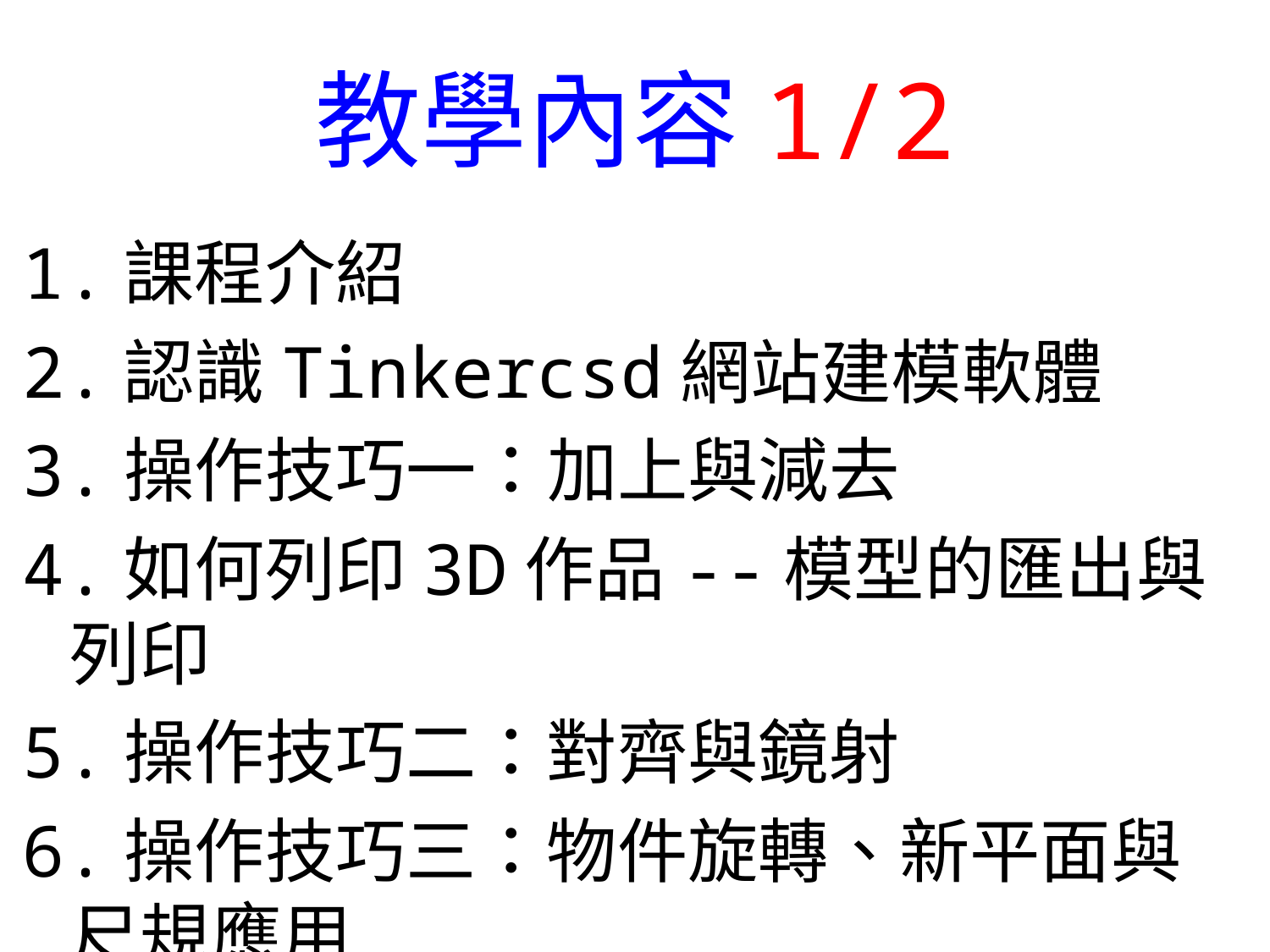

# 教學內容1/2
1.課程介紹
2.認識Tinkercsd網站建模軟體
3.操作技巧一：加上與減去
4.如何列印3D作品--模型的匯出與列印
5.操作技巧二：對齊與鏡射
6.操作技巧三：物件旋轉、新平面與尺規應用